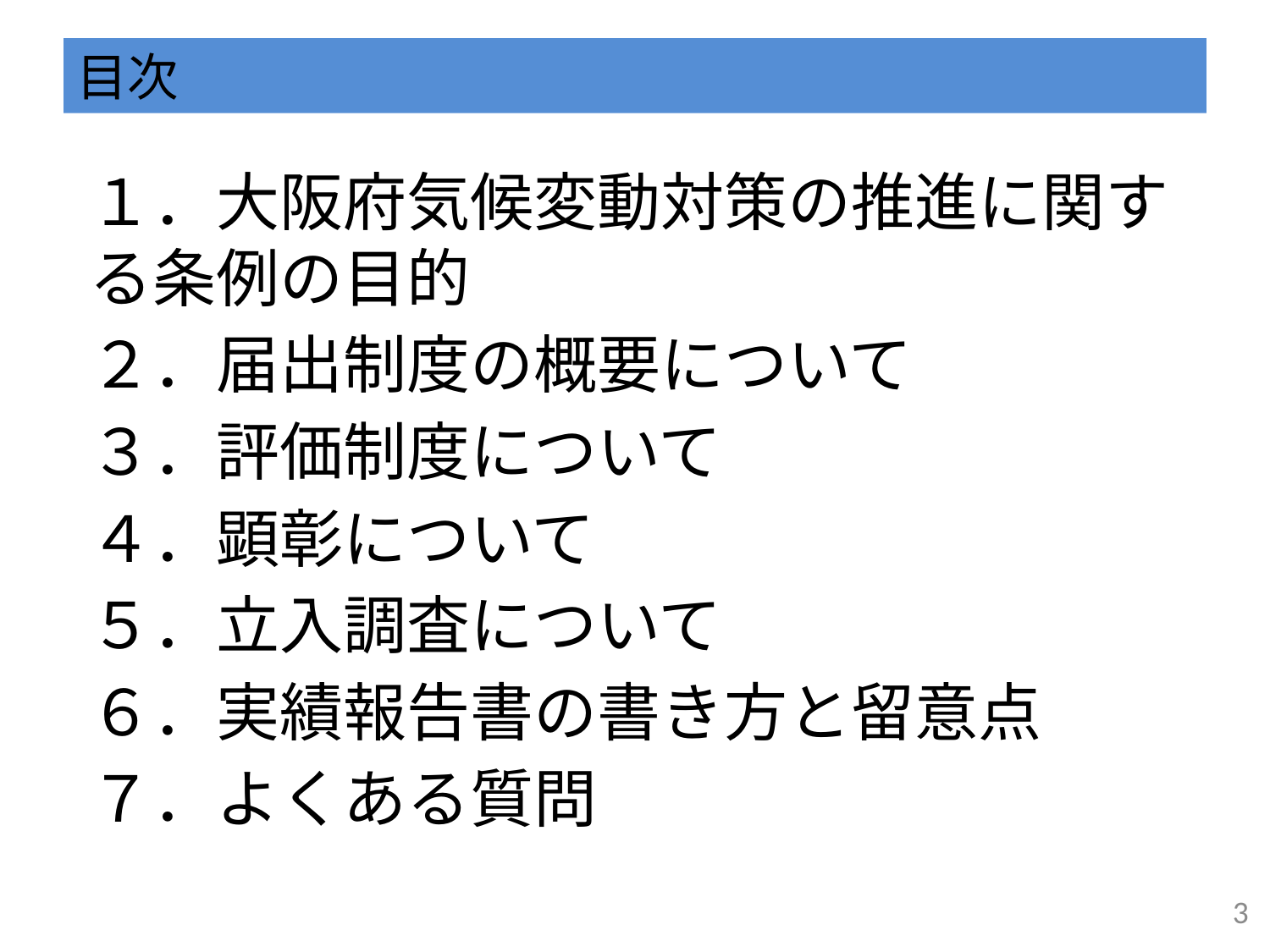

# 目次
１．大阪府気候変動対策の推進に関する条例の目的
２．届出制度の概要について
３．評価制度について
４．顕彰について
５．立入調査について
６．実績報告書の書き方と留意点
７．よくある質問
3